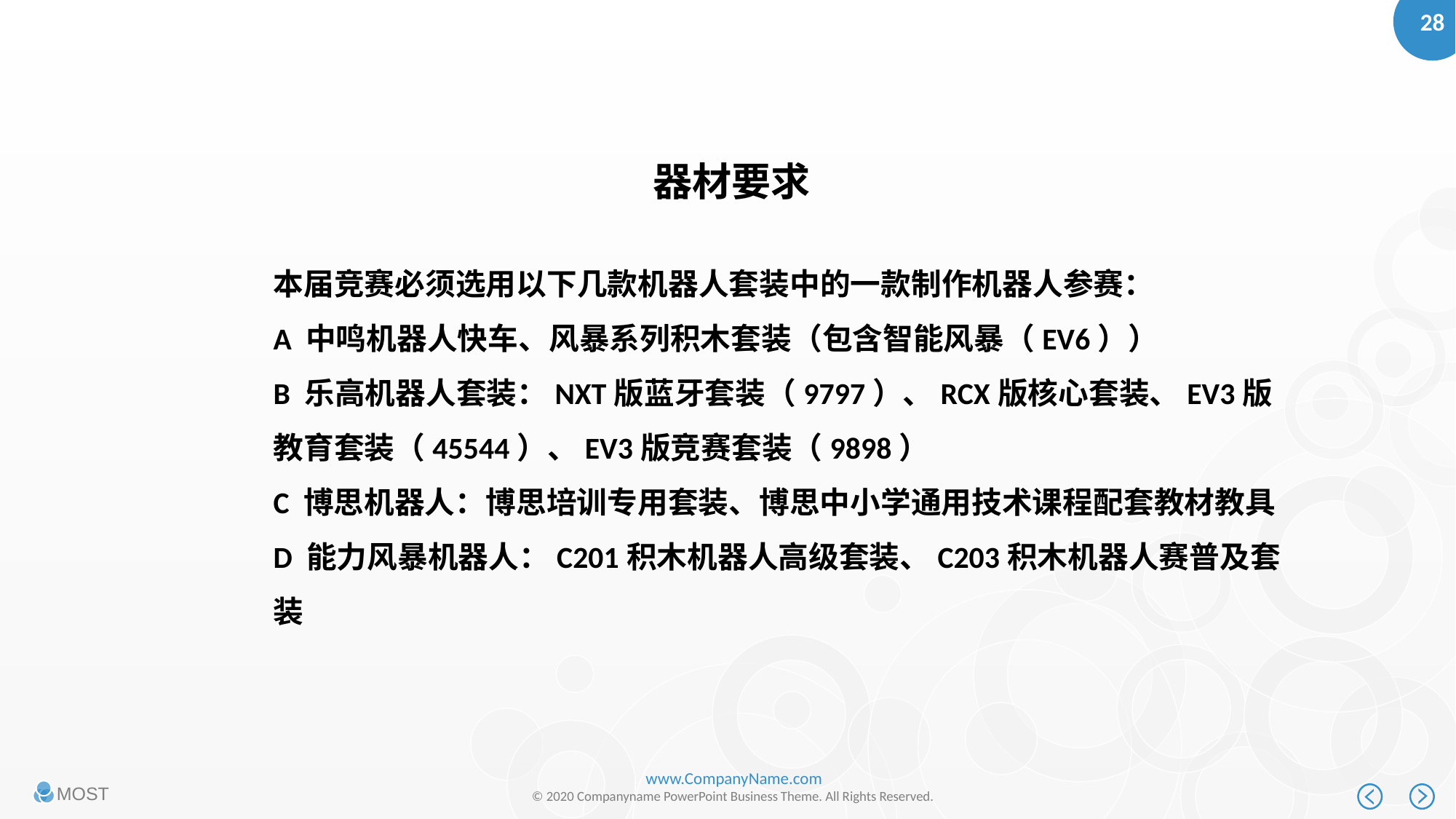

器材要求
本届竞赛必须选用以下几款机器人套装中的一款制作机器人参赛：
A 中鸣机器人快车、风暴系列积木套装（包含智能风暴（EV6））
B 乐高机器人套装：NXT版蓝牙套装（9797）、RCX版核心套装、EV3版教育套装（45544）、EV3版竞赛套装（9898）
C 博思机器人：博思培训专用套装、博思中小学通用技术课程配套教材教具
D 能力风暴机器人：C201积木机器人高级套装、C203积木机器人赛普及套装